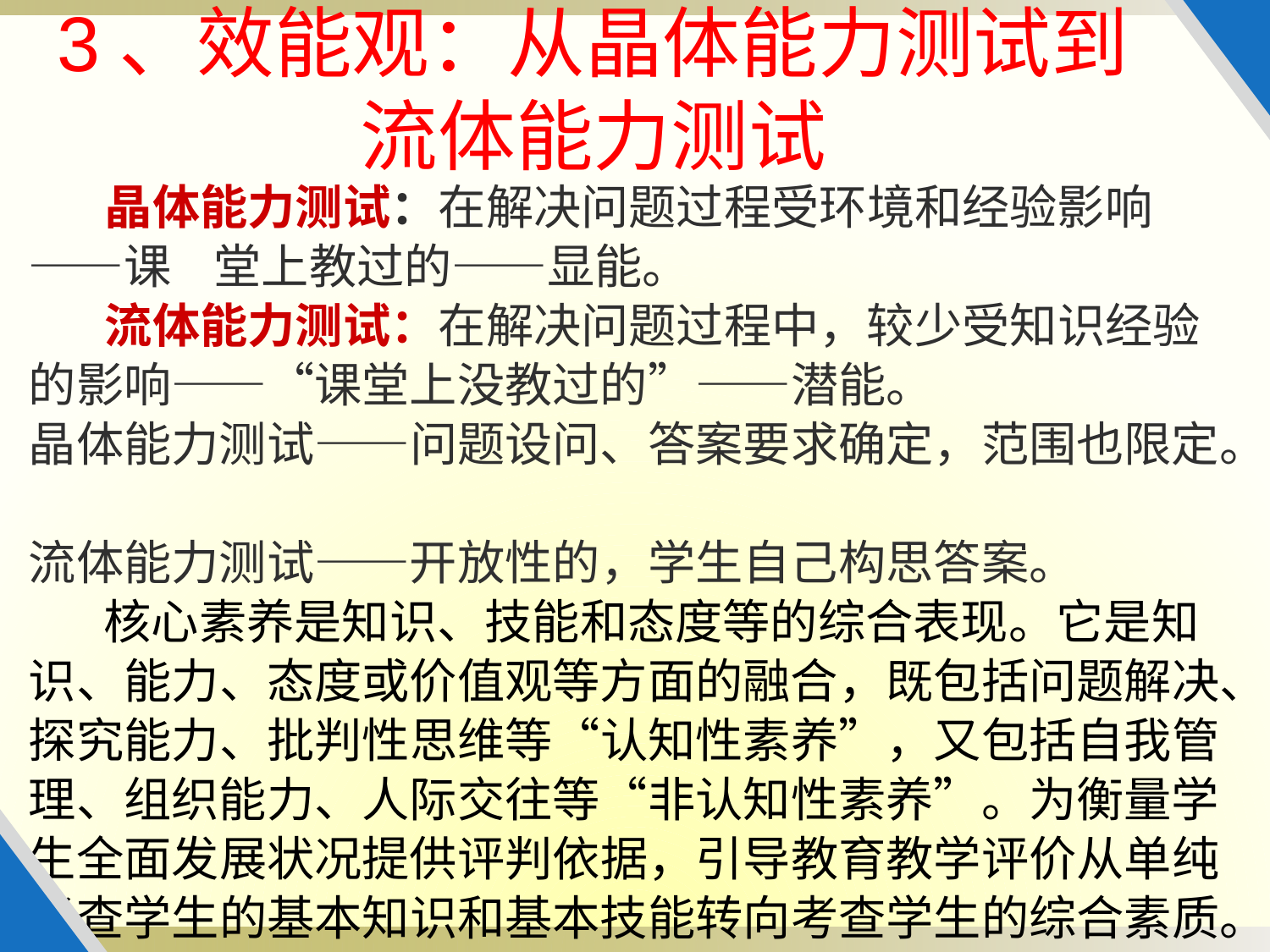

3、效能观：从晶体能力测试到流体能力测试
      晶体能力测试：在解决问题过程受环境和经验影响——课    堂上教过的——显能。
      流体能力测试：在解决问题过程中，较少受知识经验的影响——“课堂上没教过的”——潜能。
晶体能力测试——问题设问、答案要求确定，范围也限定。
流体能力测试——开放性的，学生自己构思答案。
      核心素养是知识、技能和态度等的综合表现。它是知识、能力、态度或价值观等方面的融合，既包括问题解决、探究能力、批判性思维等“认知性素养”，又包括自我管理、组织能力、人际交往等“非认知性素养”。为衡量学生全面发展状况提供评判依据，引导教育教学评价从单纯考查学生的基本知识和基本技能转向考查学生的综合素质。